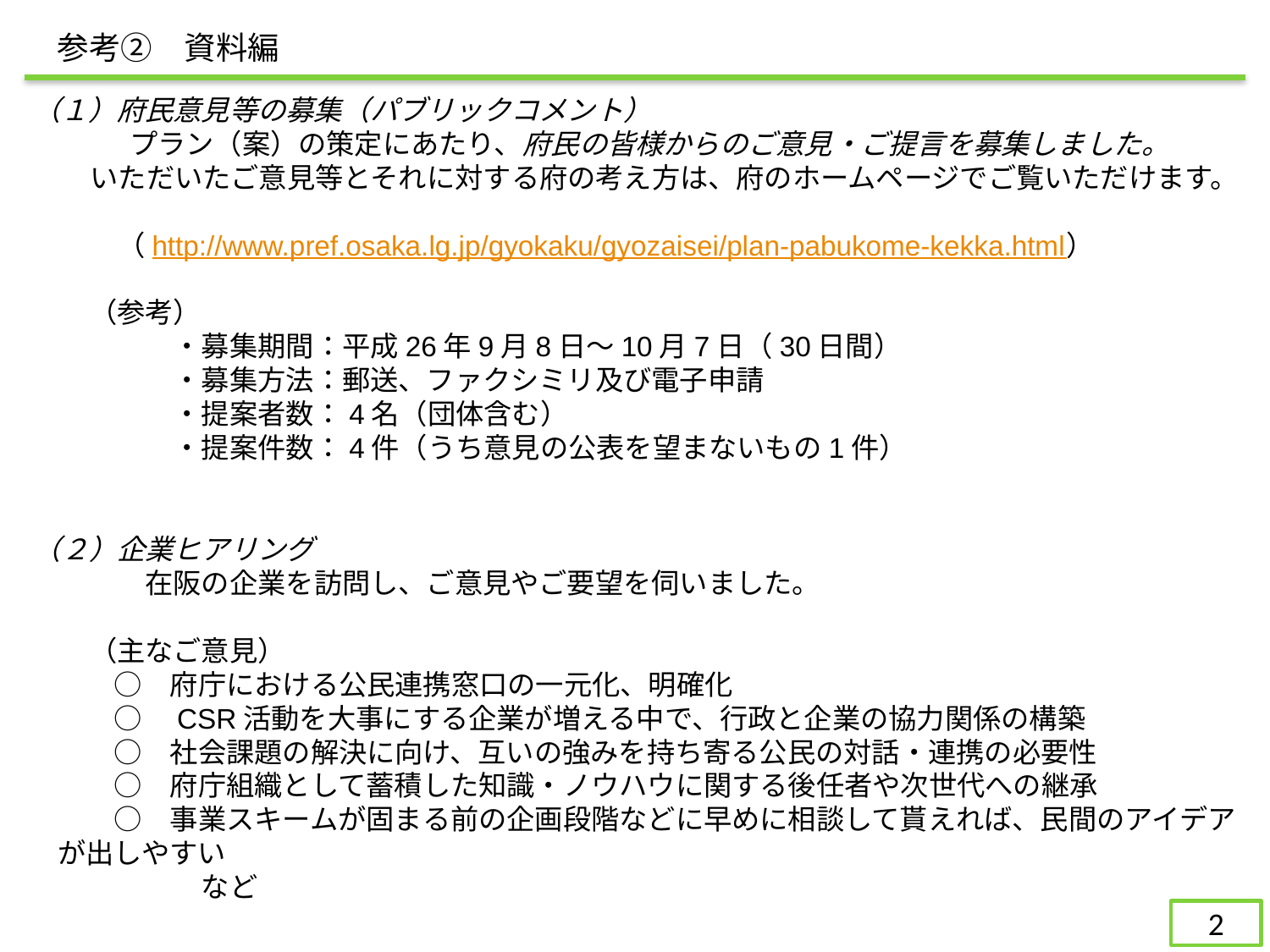

参考②　資料編
（１）府民意見等の募集（パブリックコメント）
　　　  プラン（案）の策定にあたり、府民の皆様からのご意見・ご提言を募集しました。
        いただいたご意見等とそれに対する府の考え方は、府のホームページでご覧いただけます。
　　　（http://www.pref.osaka.lg.jp/gyokaku/gyozaisei/plan-pabukome-kekka.html）

　　（参考）
　　　　　・募集期間：平成26年9月8日～10月7日（30日間）
　　　　　・募集方法：郵送、ファクシミリ及び電子申請
　　　　　・提案者数：4名（団体含む）
　　　　　・提案件数：4件（うち意見の公表を望まないもの1件）

（２）企業ヒアリング
　　　　在阪の企業を訪問し、ご意見やご要望を伺いました。

　　（主なご意見）
	　　○　府庁における公民連携窓口の一元化、明確化
	　　○　CSR活動を大事にする企業が増える中で、行政と企業の協力関係の構築
	　　○　社会課題の解決に向け、互いの強みを持ち寄る公民の対話・連携の必要性
	　　○　府庁組織として蓄積した知識・ノウハウに関する後任者や次世代への継承
	　　○　事業スキームが固まる前の企画段階などに早めに相談して貰えれば、民間のアイデアが出しやすい
　　　　　　など
2